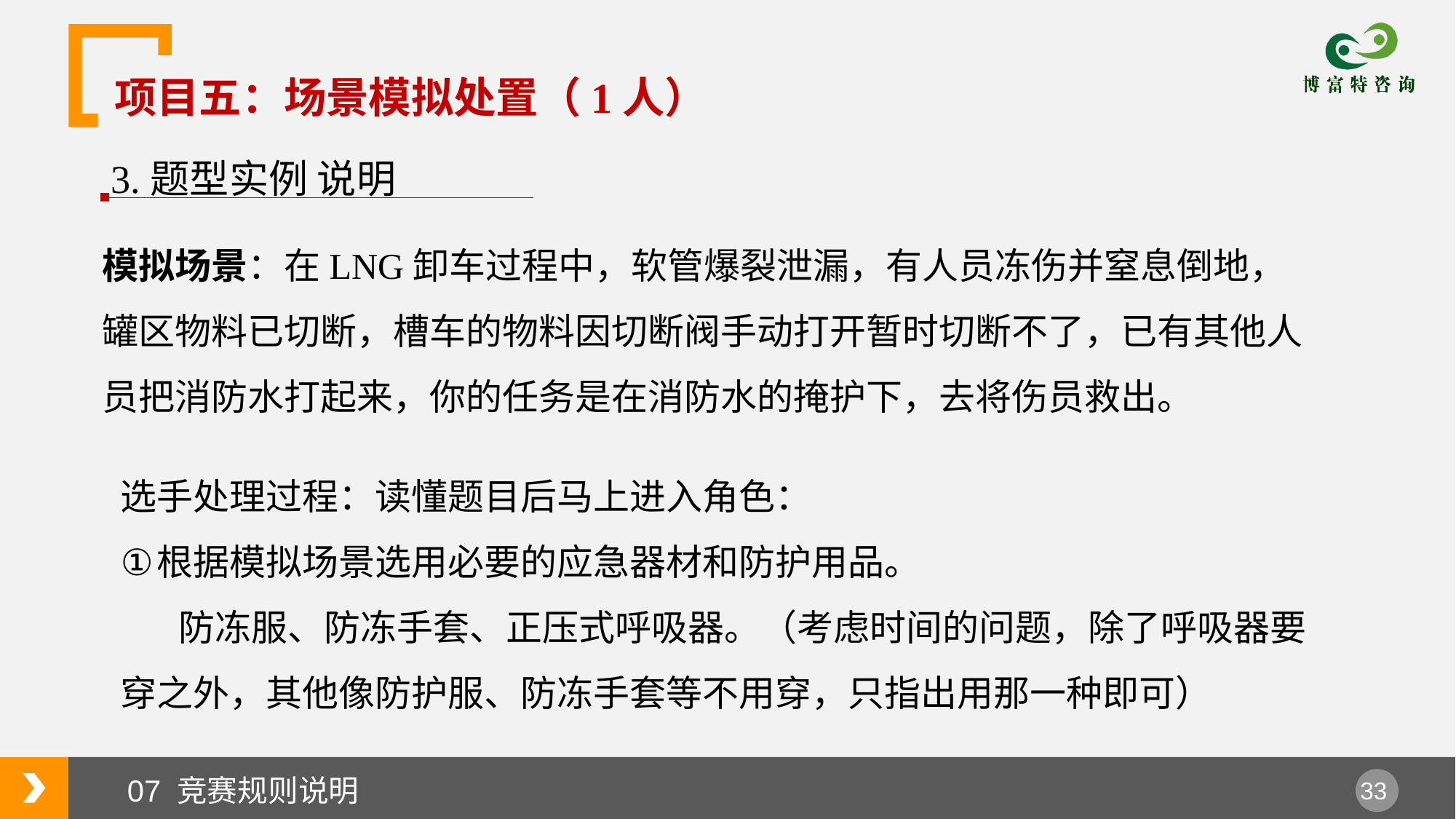

项目五：场景模拟处置（1人）
3.题型实例 说明

模拟场景：在LNG卸车过程中，软管爆裂泄漏，有人员冻伤并窒息倒地，罐区物料已切断，槽车的物料因切断阀手动打开暂时切断不了，已有其他人员把消防水打起来，你的任务是在消防水的掩护下，去将伤员救出。
选手处理过程：读懂题目后马上进入角色：
根据模拟场景选用必要的应急器材和防护用品。
      防冻服、防冻手套、正压式呼吸器。（考虑时间的问题，除了呼吸器要穿之外，其他像防护服、防冻手套等不用穿，只指出用那一种即可）